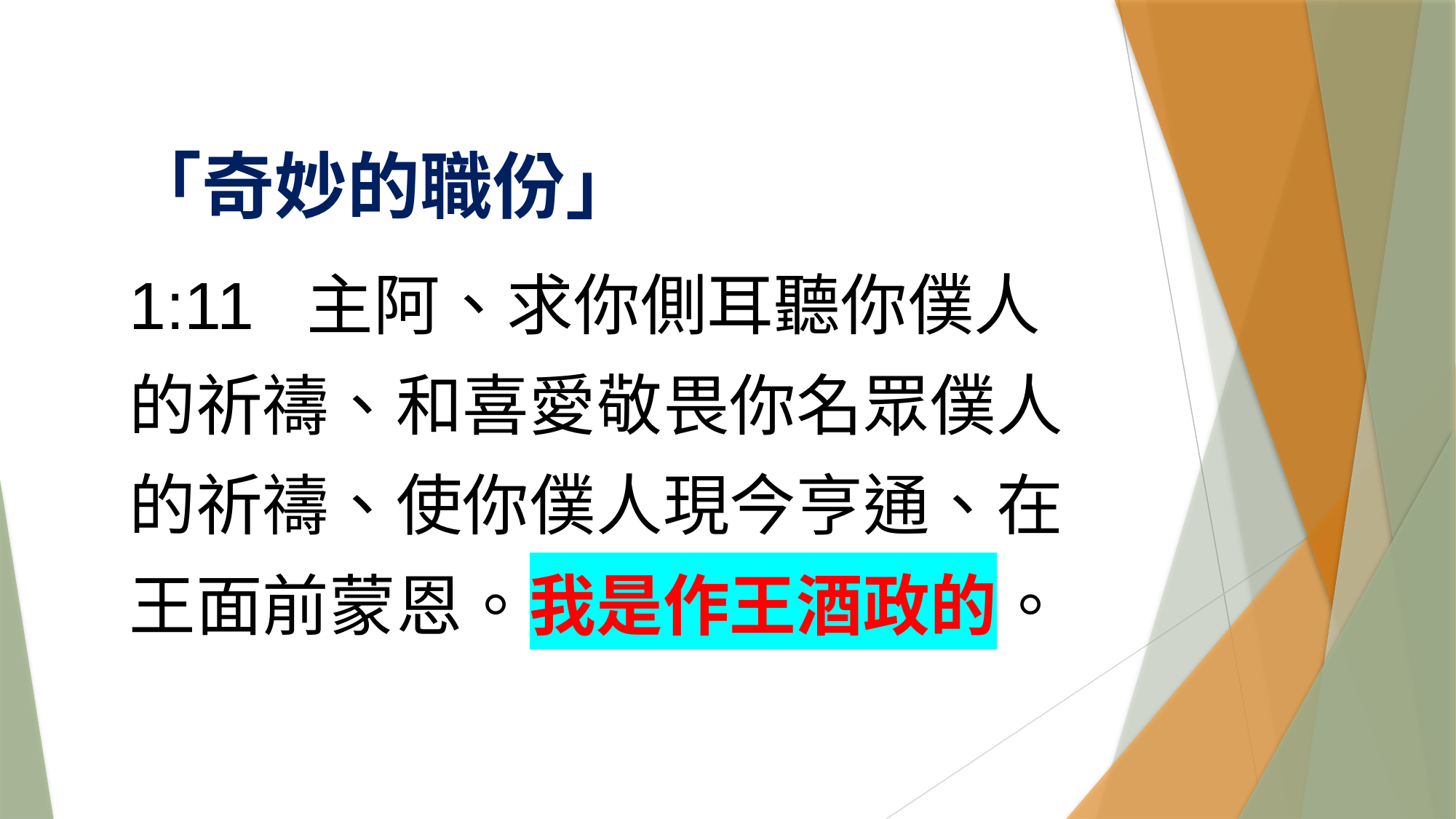

#
「奇妙的職份」
1:11  主阿、求你側耳聽你僕人的祈禱、和喜愛敬畏你名眾僕人的祈禱、使你僕人現今亨通、在王面前蒙恩。我是作王酒政的。